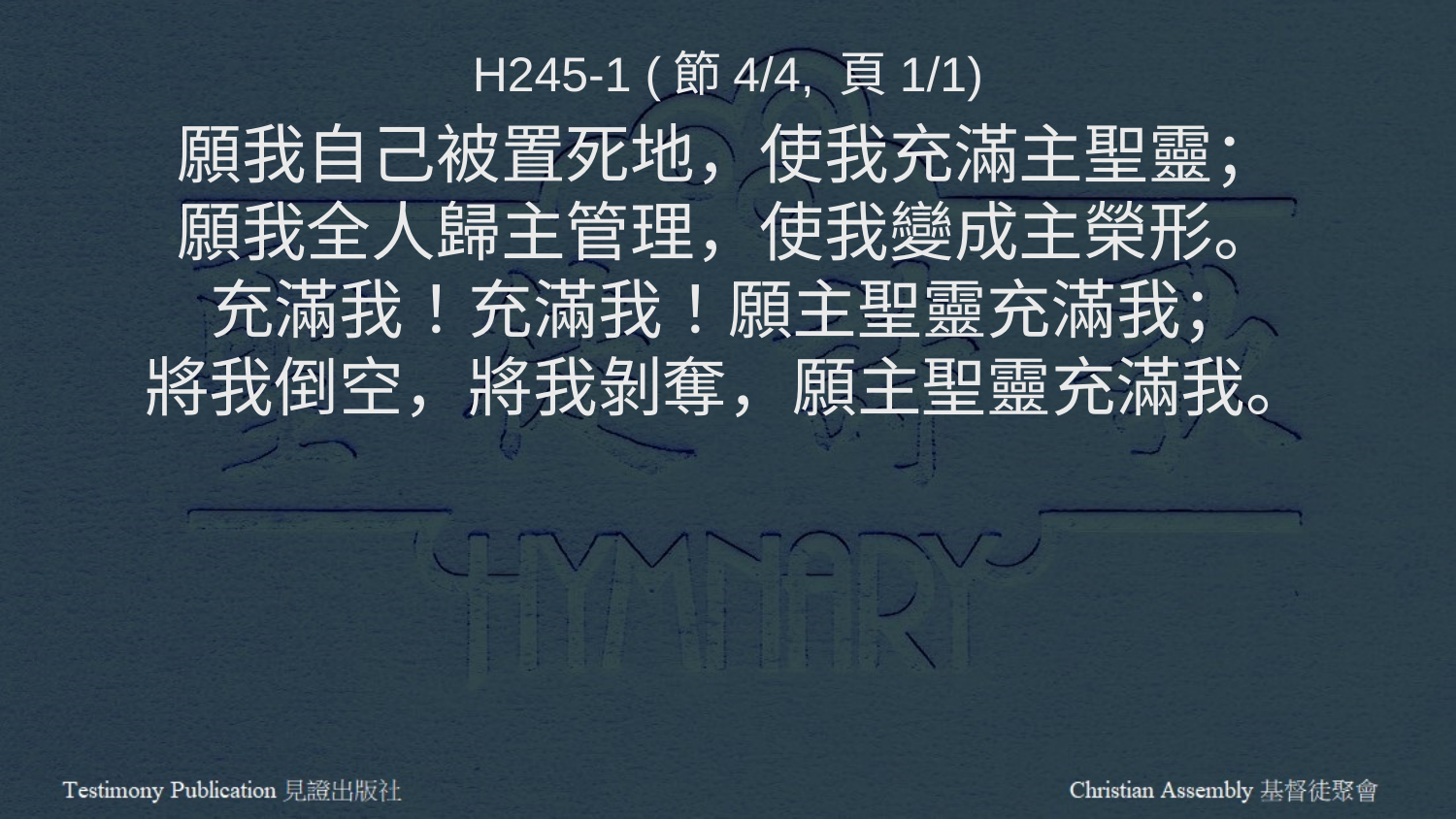

H245-1 (節4/4, 頁1/1)
願我自己被置死地，使我充滿主聖靈；
願我全人歸主管理，使我變成主榮形。
充滿我！充滿我！願主聖靈充滿我；
將我倒空，將我剝奪，願主聖靈充滿我。